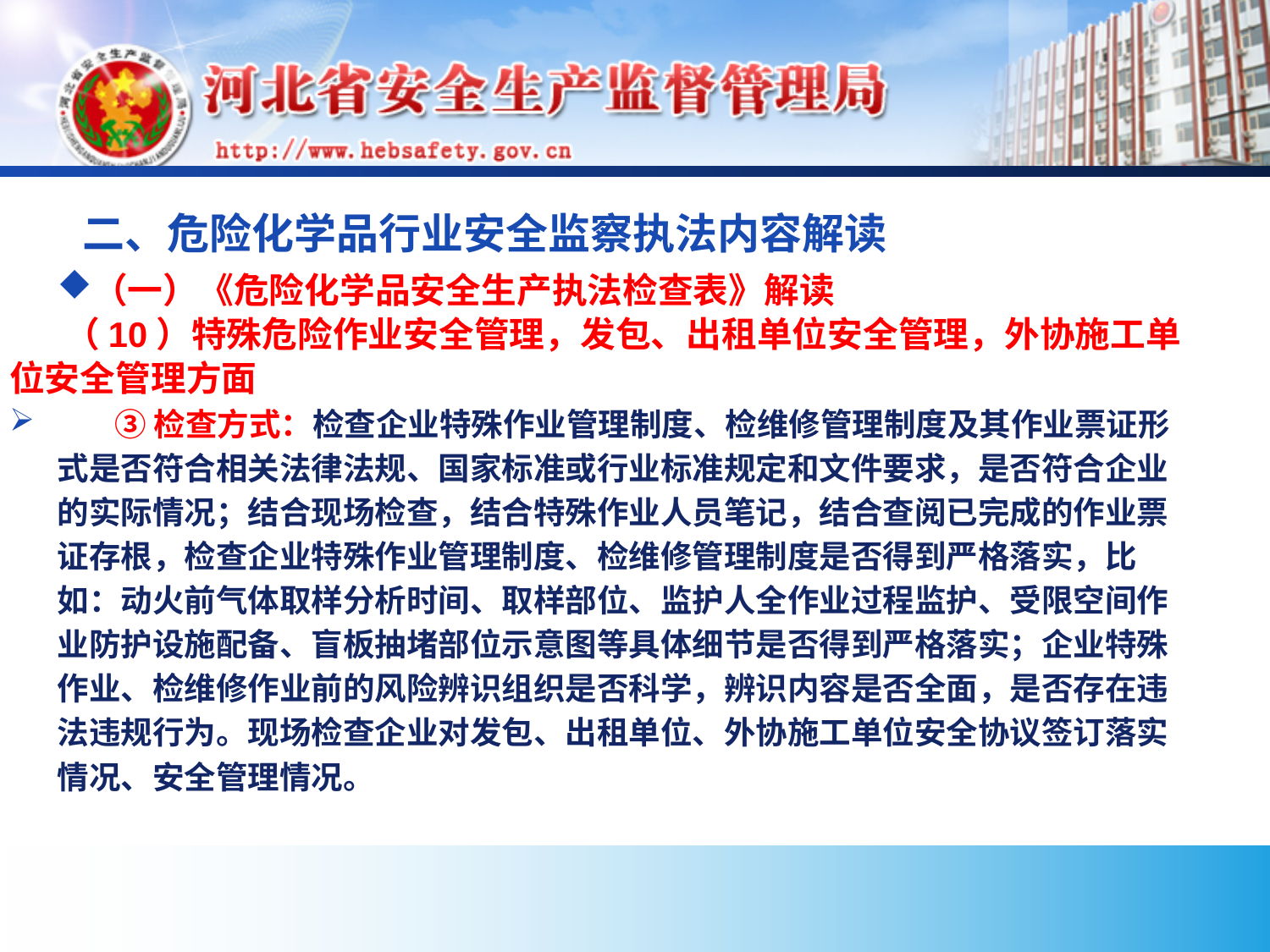

# 二、危险化学品行业安全监察执法内容解读
（一）《危险化学品安全生产执法检查表》解读
      （10）特殊危险作业安全管理，发包、出租单位安全管理，外协施工单位安全管理方面
        ③检查方式：检查企业特殊作业管理制度、检维修管理制度及其作业票证形式是否符合相关法律法规、国家标准或行业标准规定和文件要求，是否符合企业的实际情况；结合现场检查，结合特殊作业人员笔记，结合查阅已完成的作业票证存根，检查企业特殊作业管理制度、检维修管理制度是否得到严格落实，比如：动火前气体取样分析时间、取样部位、监护人全作业过程监护、受限空间作业防护设施配备、盲板抽堵部位示意图等具体细节是否得到严格落实；企业特殊作业、检维修作业前的风险辨识组织是否科学，辨识内容是否全面，是否存在违法违规行为。现场检查企业对发包、出租单位、外协施工单位安全协议签订落实情况、安全管理情况。